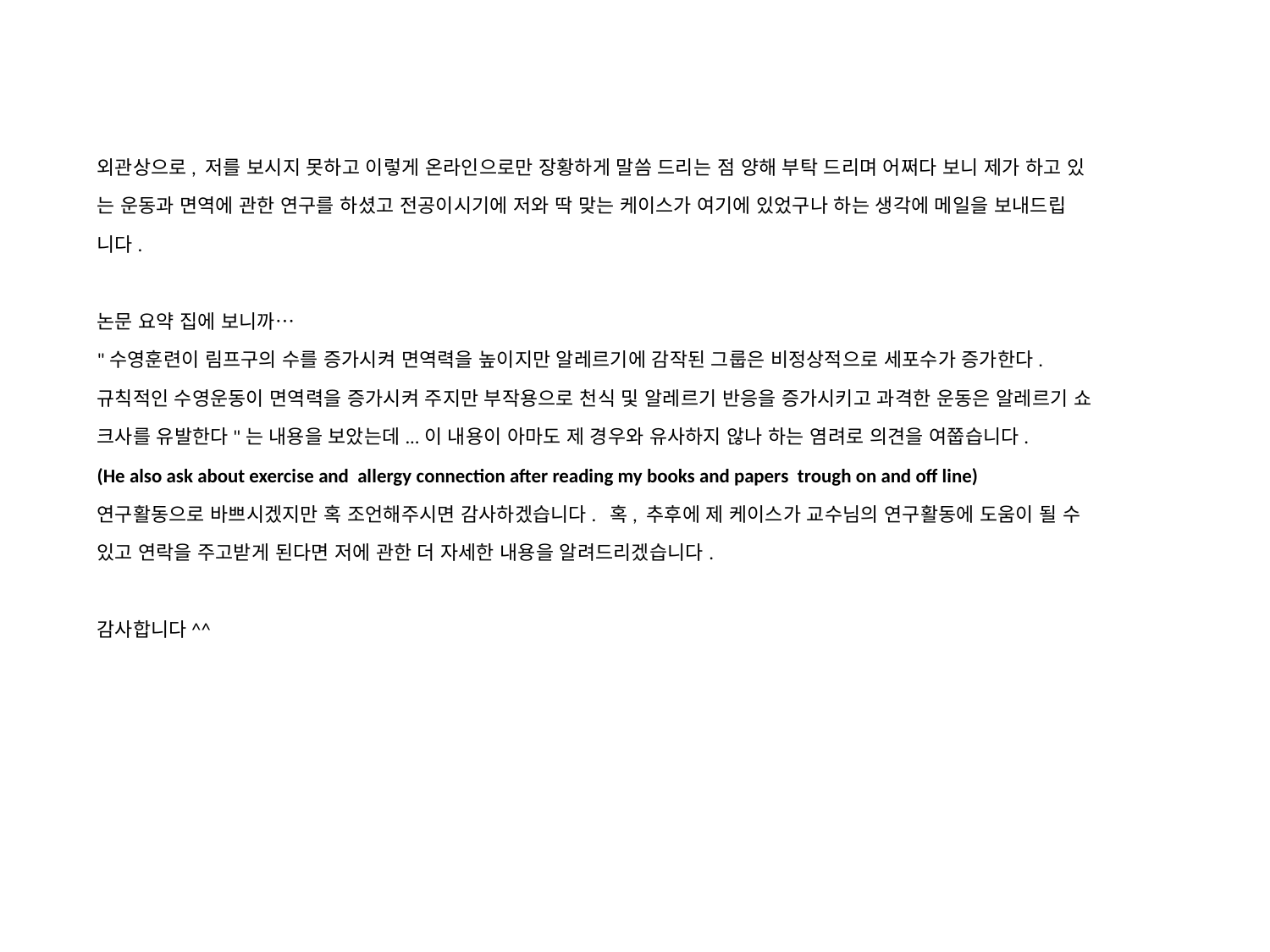

외관상으로, 저를 보시지 못하고 이렇게 온라인으로만 장황하게 말씀 드리는 점 양해 부탁 드리며 어쩌다 보니 제가 하고 있
는 운동과 면역에 관한 연구를 하셨고 전공이시기에 저와 딱 맞는 케이스가 여기에 있었구나 하는 생각에 메일을 보내드립
니다.

논문 요약 집에 보니까…
"수영훈련이 림프구의 수를 증가시켜 면역력을 높이지만 알레르기에 감작된 그룹은 비정상적으로 세포수가 증가한다.
규칙적인 수영운동이 면역력을 증가시켜 주지만 부작용으로 천식 및 알레르기 반응을 증가시키고 과격한 운동은 알레르기 쇼
크사를 유발한다"는 내용을 보았는데...이 내용이 아마도 제 경우와 유사하지 않나 하는 염려로 의견을 여쭙습니다.
(He also ask about exercise and  allergy connection after reading my books and papers  trough on and off line)
연구활동으로 바쁘시겠지만 혹 조언해주시면 감사하겠습니다.  혹, 추후에 제 케이스가 교수님의 연구활동에 도움이 될 수
있고 연락을 주고받게 된다면 저에 관한 더 자세한 내용을 알려드리겠습니다.

감사합니다^^